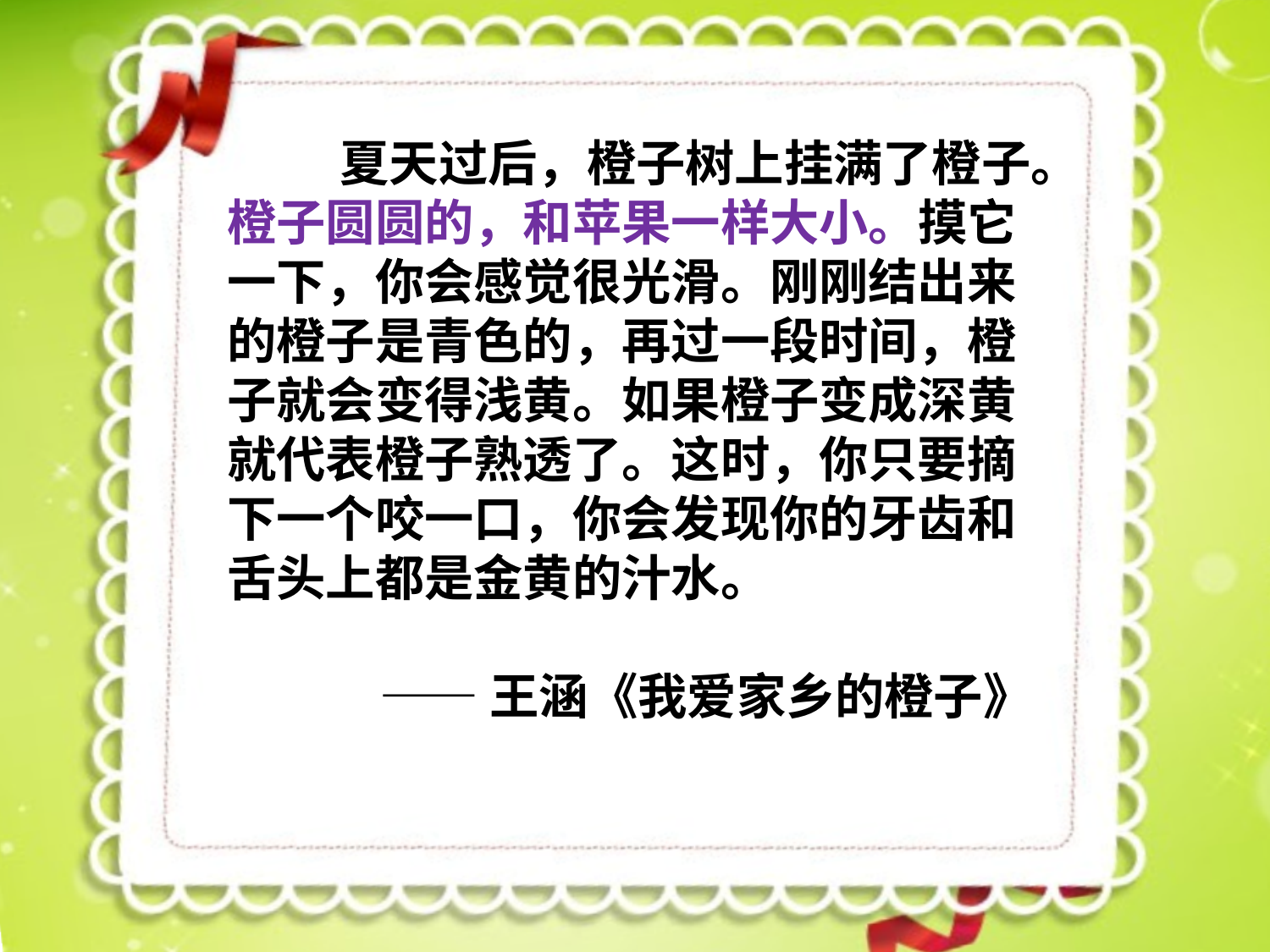

夏天过后，橙子树上挂满了橙子。橙子圆圆的，和苹果一样大小。摸它一下，你会感觉很光滑。刚刚结出来的橙子是青色的，再过一段时间，橙子就会变得浅黄。如果橙子变成深黄就代表橙子熟透了。这时，你只要摘下一个咬一口，你会发现你的牙齿和舌头上都是金黄的汁水。

——王涵《我爱家乡的橙子》